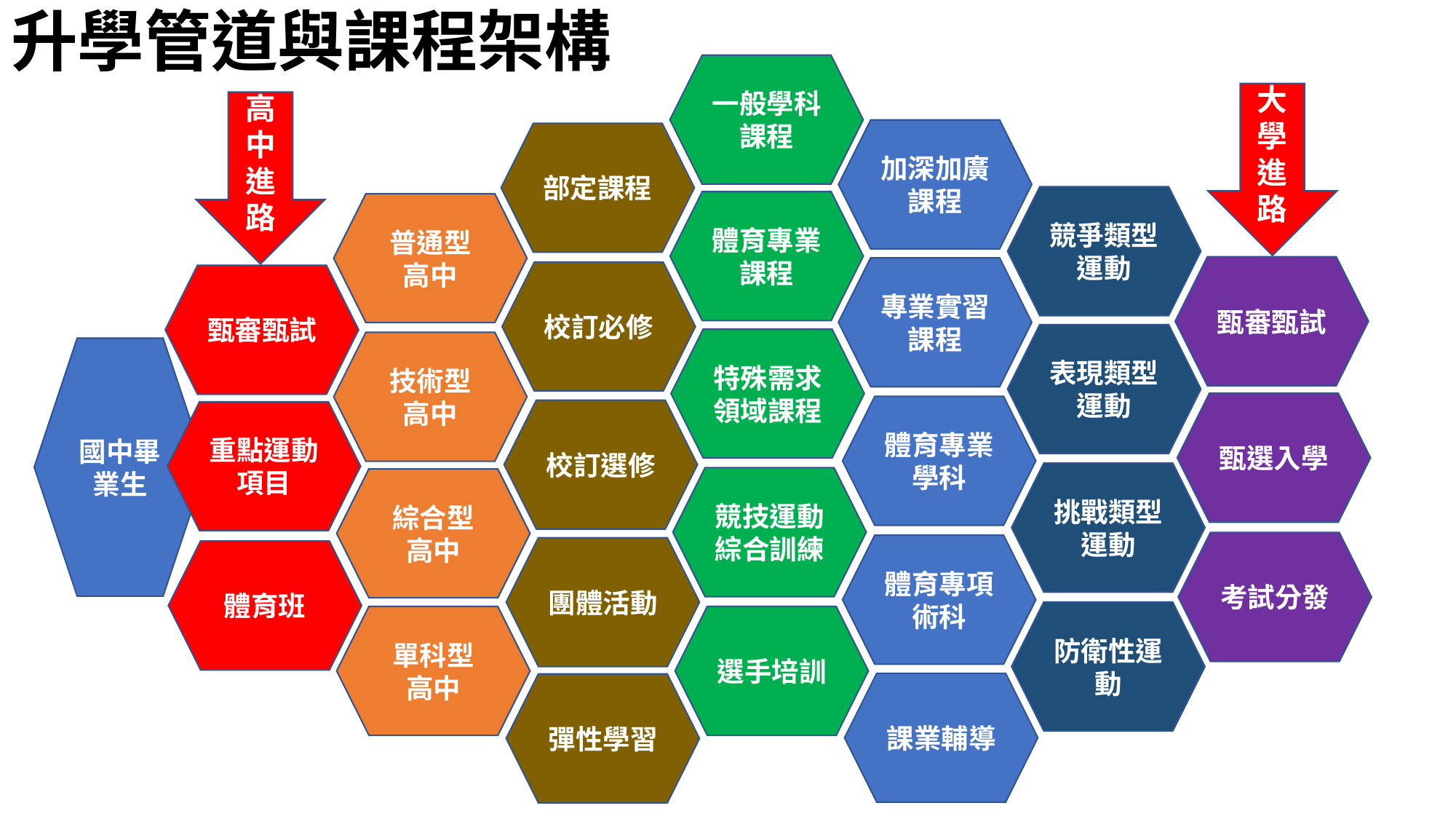

# 升學管道與課程架構
一般學科
課程
大學
進路
高中
進路
加深加廣課程
部定課程
競爭類型運動
表現類型運動
挑戰類型運動
防衛性運動
體育專業
課程
普通型
高中
甄審甄試
甄選入學
考試分發
專業實習課程
校訂必修
甄審甄試
重點運動項目
體育班
特殊需求領域課程
技術型
高中
國中畢業生
體育專業學科
校訂選修
競技運動綜合訓練
綜合型
高中
體育專項術科
團體活動
單科型
高中
選手培訓
課業輔導
彈性學習